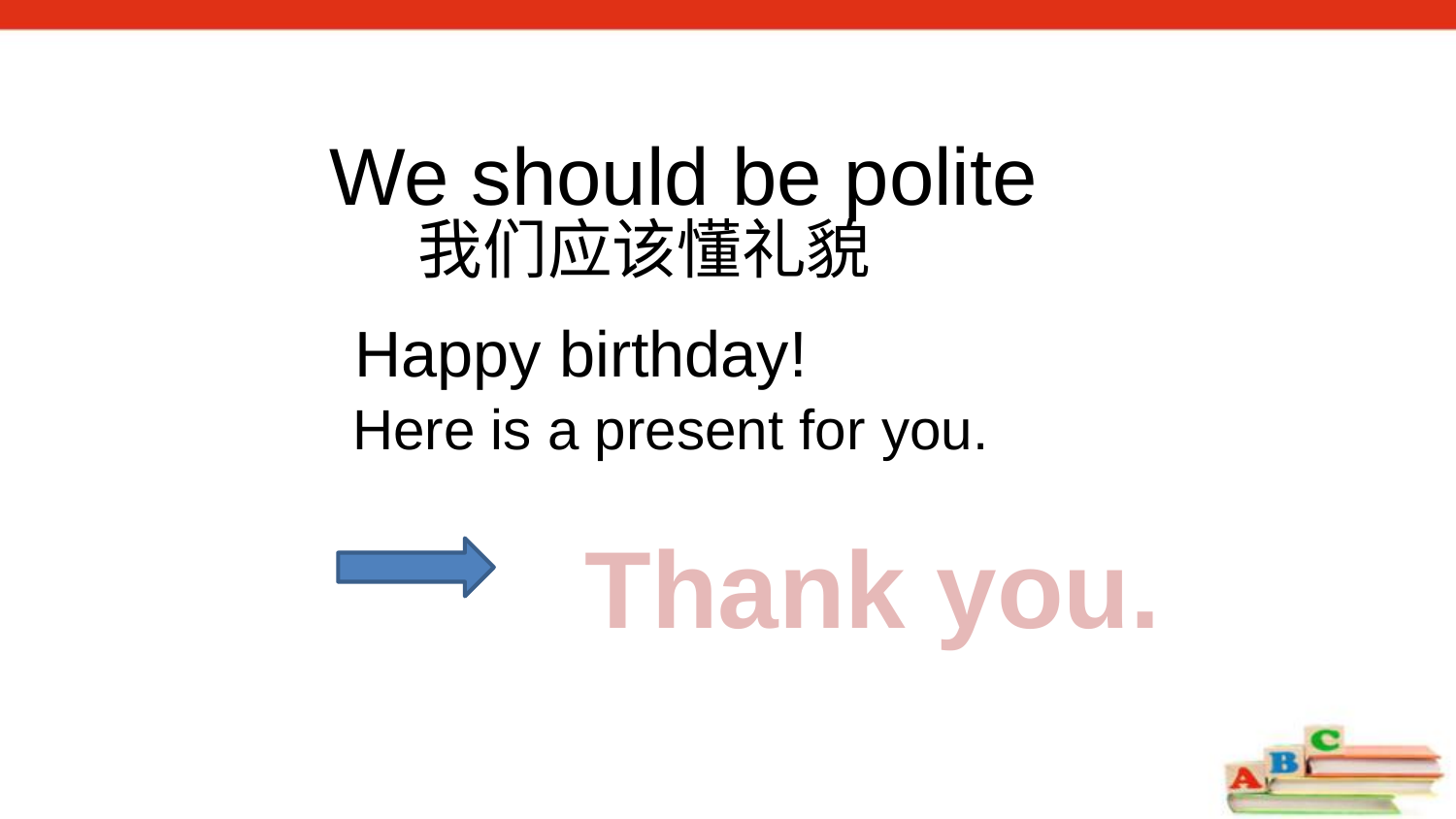

We should be polite
我们应该懂礼貌
Happy birthday!
Here is a present for you.
Thank you.